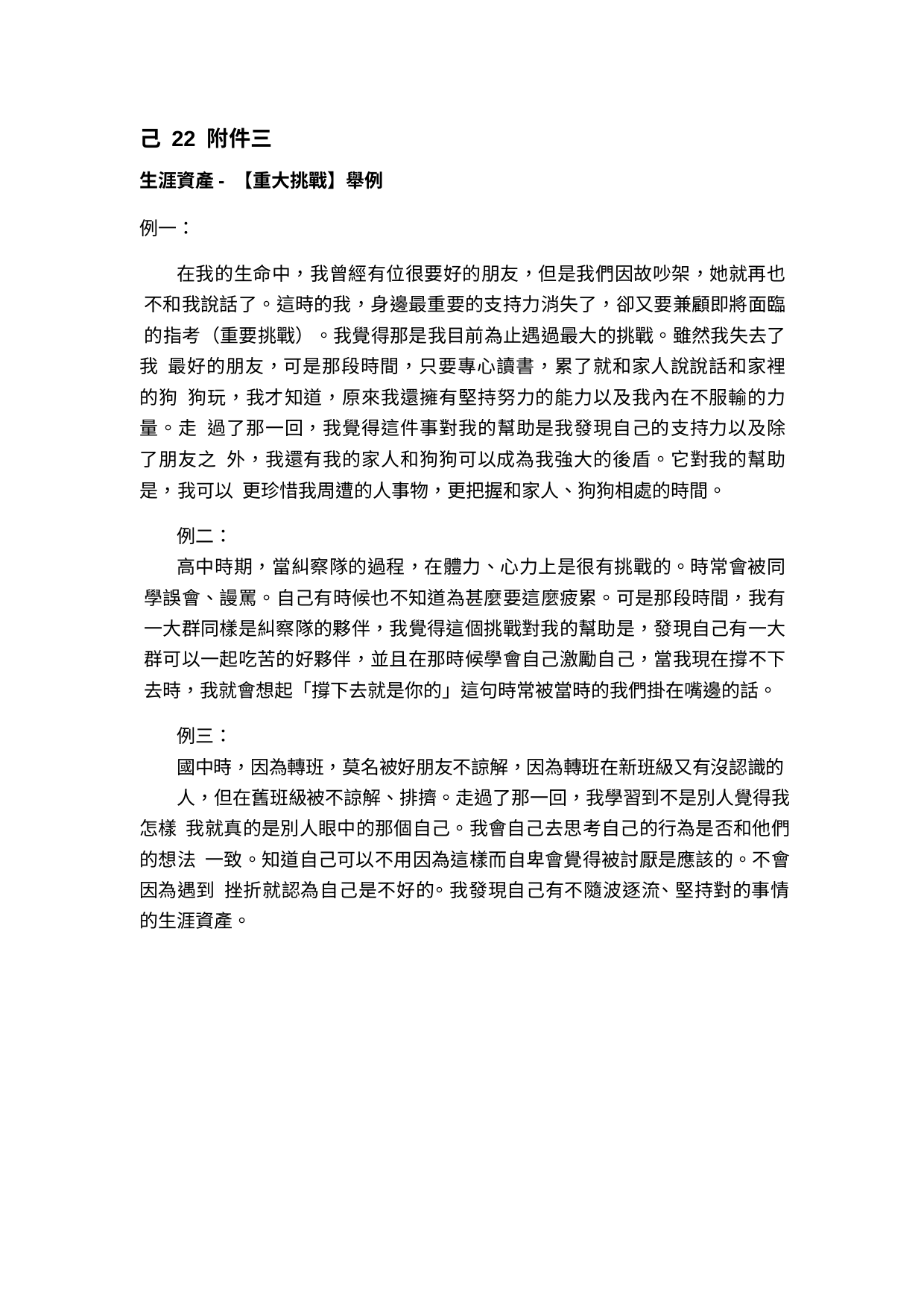

己 22 附件三
生涯資產- 【重大挑戰】舉例

例一：
在我的生命中，我曾經有位很要好的朋友，但是我們因故吵架，她就再也  不和我說話了。這時的我，身邊最重要的支持力消失了，卻又要兼顧即將面臨  的指考（重要挑戰）。我覺得那是我目前為止遇過最大的挑戰。雖然我失去了我  最好的朋友，可是那段時間，只要專心讀書，累了就和家人說說話和家裡的狗  狗玩，我才知道，原來我還擁有堅持努力的能力以及我內在不服輸的力量。走  過了那一回，我覺得這件事對我的幫助是我發現自己的支持力以及除了朋友之  外，我還有我的家人和狗狗可以成為我強大的後盾。它對我的幫助是，我可以  更珍惜我周遭的人事物，更把握和家人、狗狗相處的時間。

例二：
高中時期，當糾察隊的過程，在體力、心力上是很有挑戰的。時常會被同  學誤會、謾罵。自己有時候也不知道為甚麼要這麼疲累。可是那段時間，我有  一大群同樣是糾察隊的夥伴，我覺得這個挑戰對我的幫助是，發現自己有一大  群可以一起吃苦的好夥伴，並且在那時候學會自己激勵自己，當我現在撐不下  去時，我就會想起「撐下去就是你的」這句時常被當時的我們掛在嘴邊的話。

例三：
國中時，因為轉班，莫名被好朋友不諒解，因為轉班在新班級又有沒認識的
人，但在舊班級被不諒解、排擠。走過了那一回，我學習到不是別人覺得我怎樣  我就真的是別人眼中的那個自己。我會自己去思考自己的行為是否和他們的想法  一致。知道自己可以不用因為這樣而自卑會覺得被討厭是應該的。不會因為遇到  挫折就認為自己是不好的。我發現自己有不隨波逐流、堅持對的事情的生涯資產。